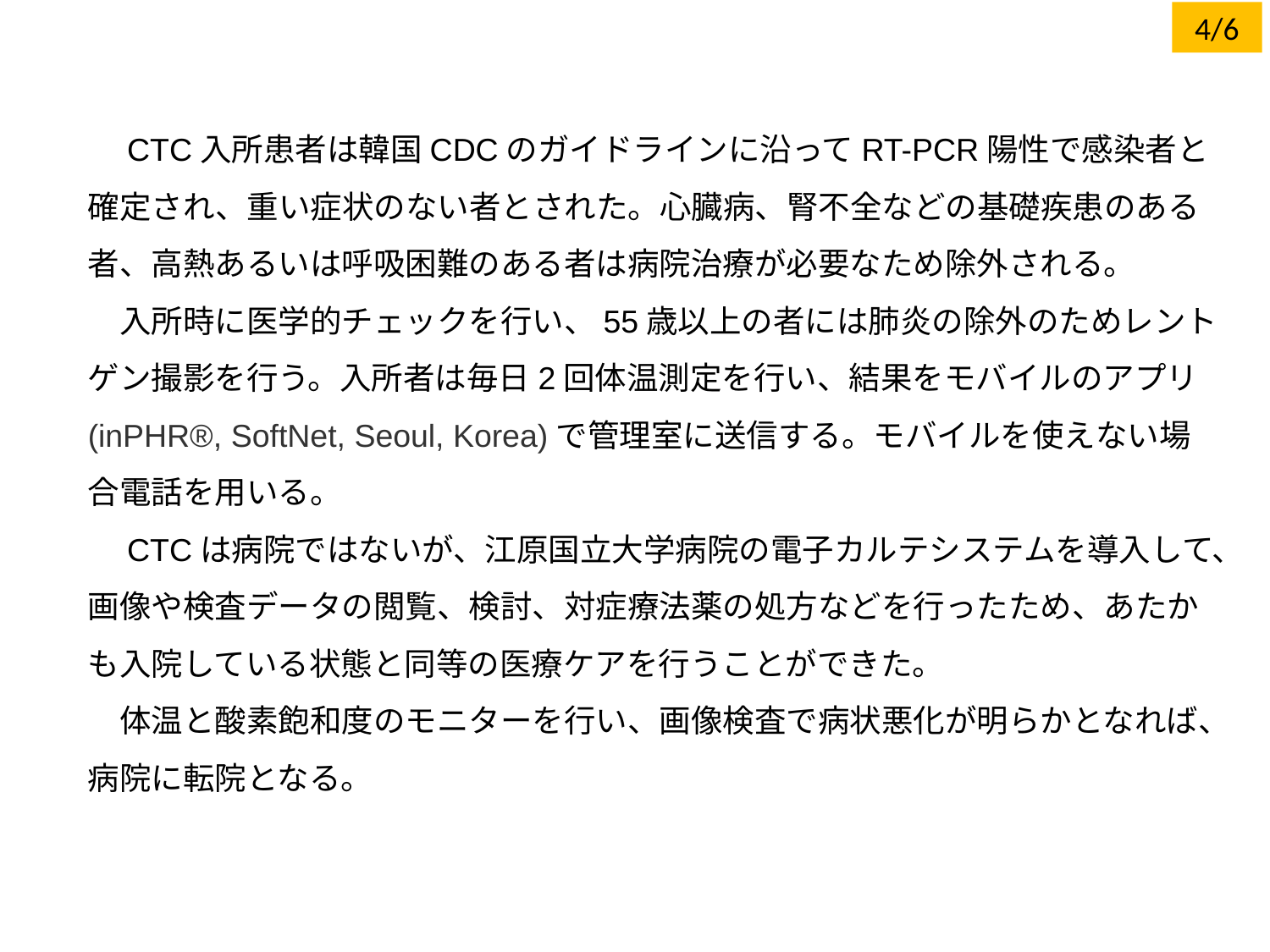

4/6
　CTC入所患者は韓国CDCのガイドラインに沿ってRT-PCR陽性で感染者と確定され、重い症状のない者とされた。心臓病、腎不全などの基礎疾患のある者、高熱あるいは呼吸困難のある者は病院治療が必要なため除外される。
　入所時に医学的チェックを行い、55歳以上の者には肺炎の除外のためレントゲン撮影を行う。入所者は毎日2回体温測定を行い、結果をモバイルのアプリ(inPHR®, SoftNet, Seoul, Korea)で管理室に送信する。モバイルを使えない場合電話を用いる。
　CTCは病院ではないが、江原国立大学病院の電子カルテシステムを導入して、画像や検査データの閲覧、検討、対症療法薬の処方などを行ったため、あたかも入院している状態と同等の医療ケアを行うことができた。
　体温と酸素飽和度のモニターを行い、画像検査で病状悪化が明らかとなれば、病院に転院となる。